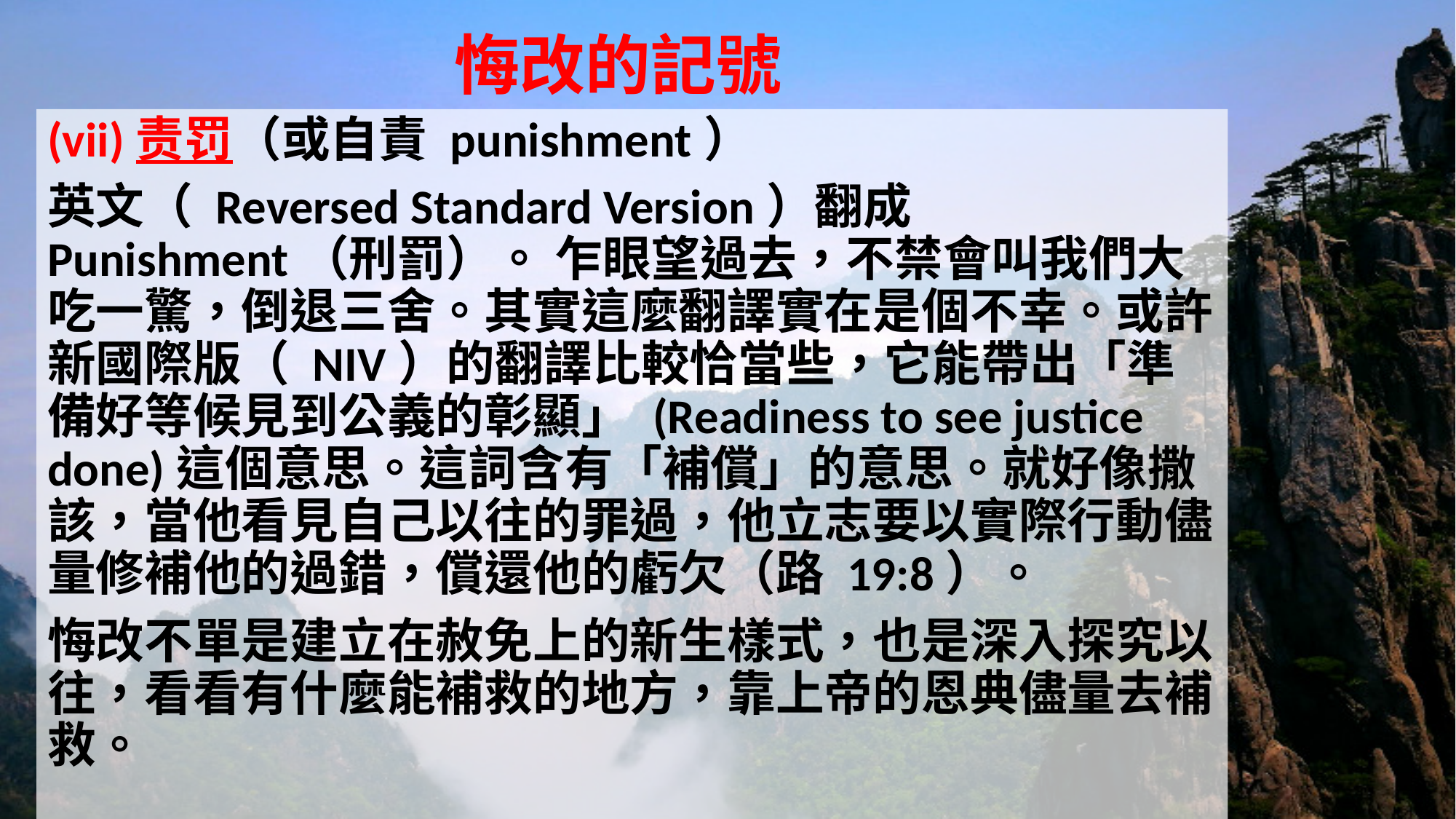

# 悔改的記號
(vii)责罚（或自責 punishment）
英文（ Reversed Standard Version）翻成 Punishment（刑罰）。 乍眼望過去，不禁會叫我們大吃一驚，倒退三舍。其實這麼翻譯實在是個不幸。或許新國際版（ NIV）的翻譯比較恰當些，它能帶出「準備好等候見到公義的彰顯」 (Readiness to see justice done)這個意思。這詞含有「補償」的意思。就好像撒該，當他看見自己以往的罪過，他立志要以實際行動儘量修補他的過錯，償還他的虧欠（路 19:8）。
悔改不單是建立在赦免上的新生樣式，也是深入探究以往，看看有什麼能補救的地方，靠上帝的恩典儘量去補救。